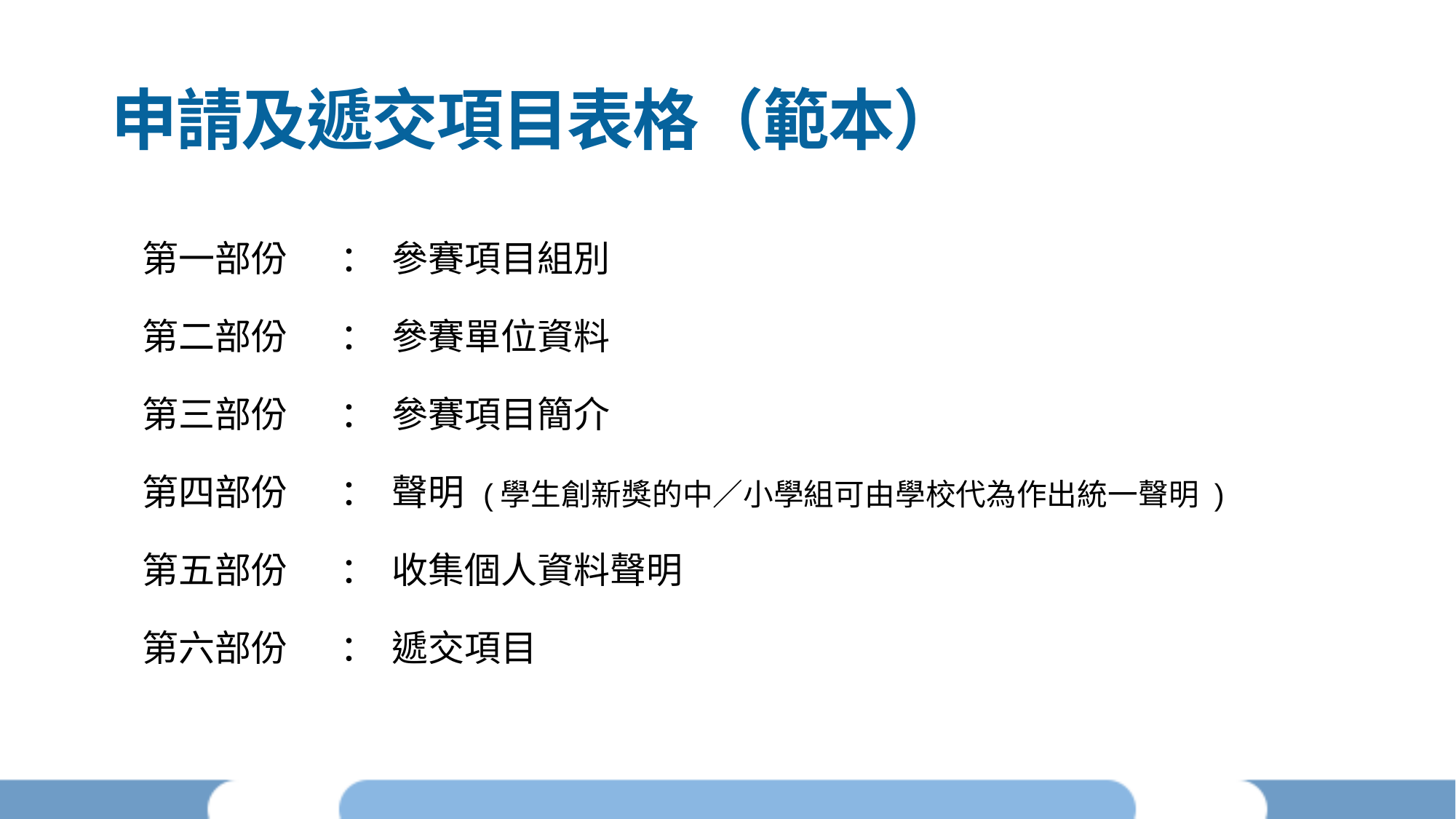

# 申請及遞交項目表格（範本）
| 第一部份 | ： | 參賽項目組別 |
| --- | --- | --- |
| 第二部份 | ： | 參賽單位資料 |
| 第三部份 | ： | 參賽項目簡介 |
| 第四部份 | ： | 聲明 (學生創新獎的中／小學組可由學校代為作出統一聲明 ) |
| 第五部份 | ： | 收集個人資料聲明 |
| 第六部份 | ： | 遞交項目 |